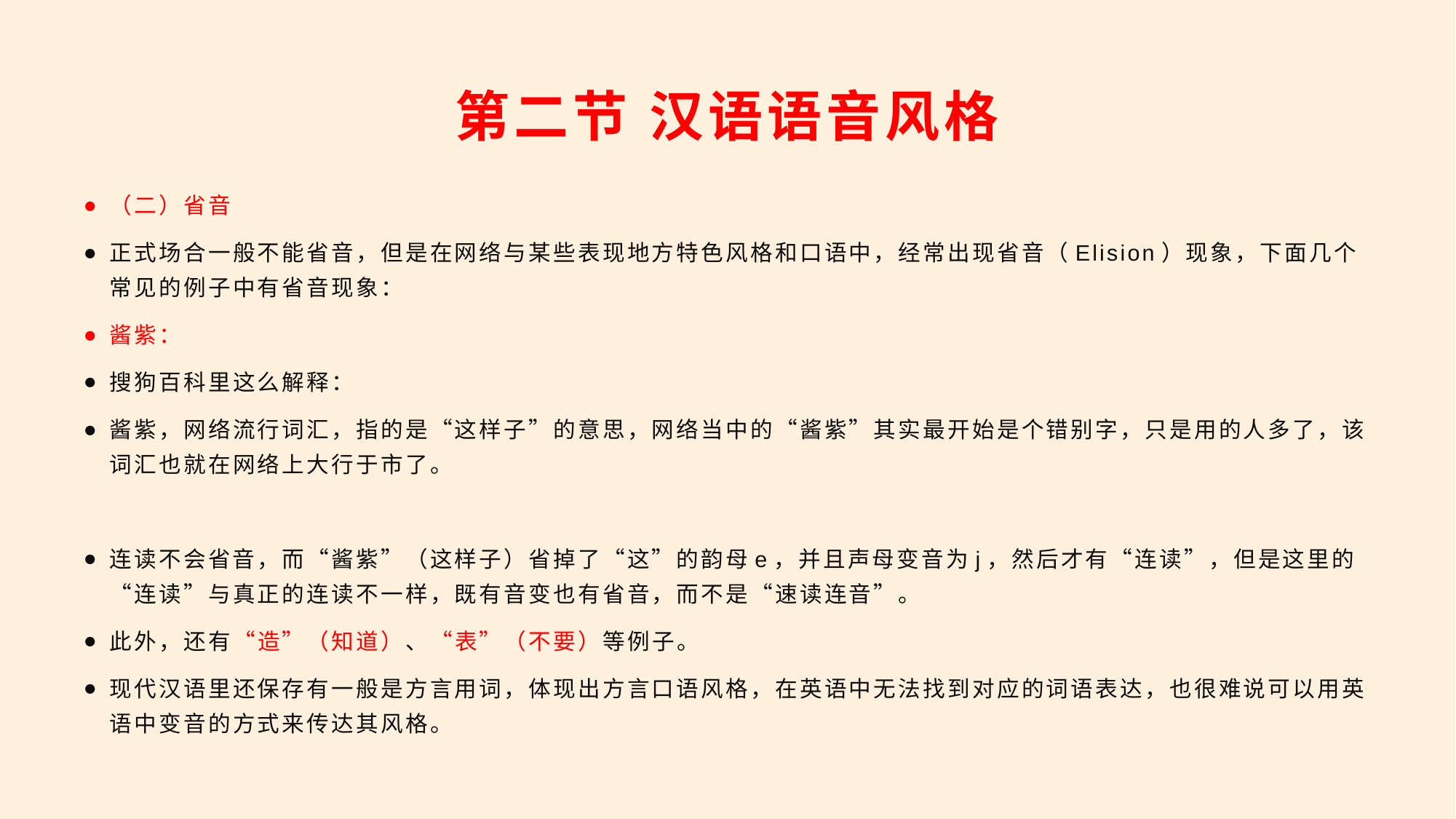

# 第二节 汉语语音风格
（二）省音
正式场合一般不能省音，但是在网络与某些表现地方特色风格和口语中，经常出现省音（Elision）现象，下面几个常见的例子中有省音现象：
酱紫：
搜狗百科里这么解释：
酱紫，网络流行词汇，指的是“这样子”的意思，网络当中的“酱紫”其实最开始是个错别字，只是用的人多了，该词汇也就在网络上大行于市了。

连读不会省音，而“酱紫”（这样子）省掉了“这”的韵母e，并且声母变音为j，然后才有“连读”，但是这里的“连读”与真正的连读不一样，既有音变也有省音，而不是“速读连音”。
此外，还有“造”（知道）、“表”（不要）等例子。
现代汉语里还保存有一般是方言用词，体现出方言口语风格，在英语中无法找到对应的词语表达，也很难说可以用英语中变音的方式来传达其风格。